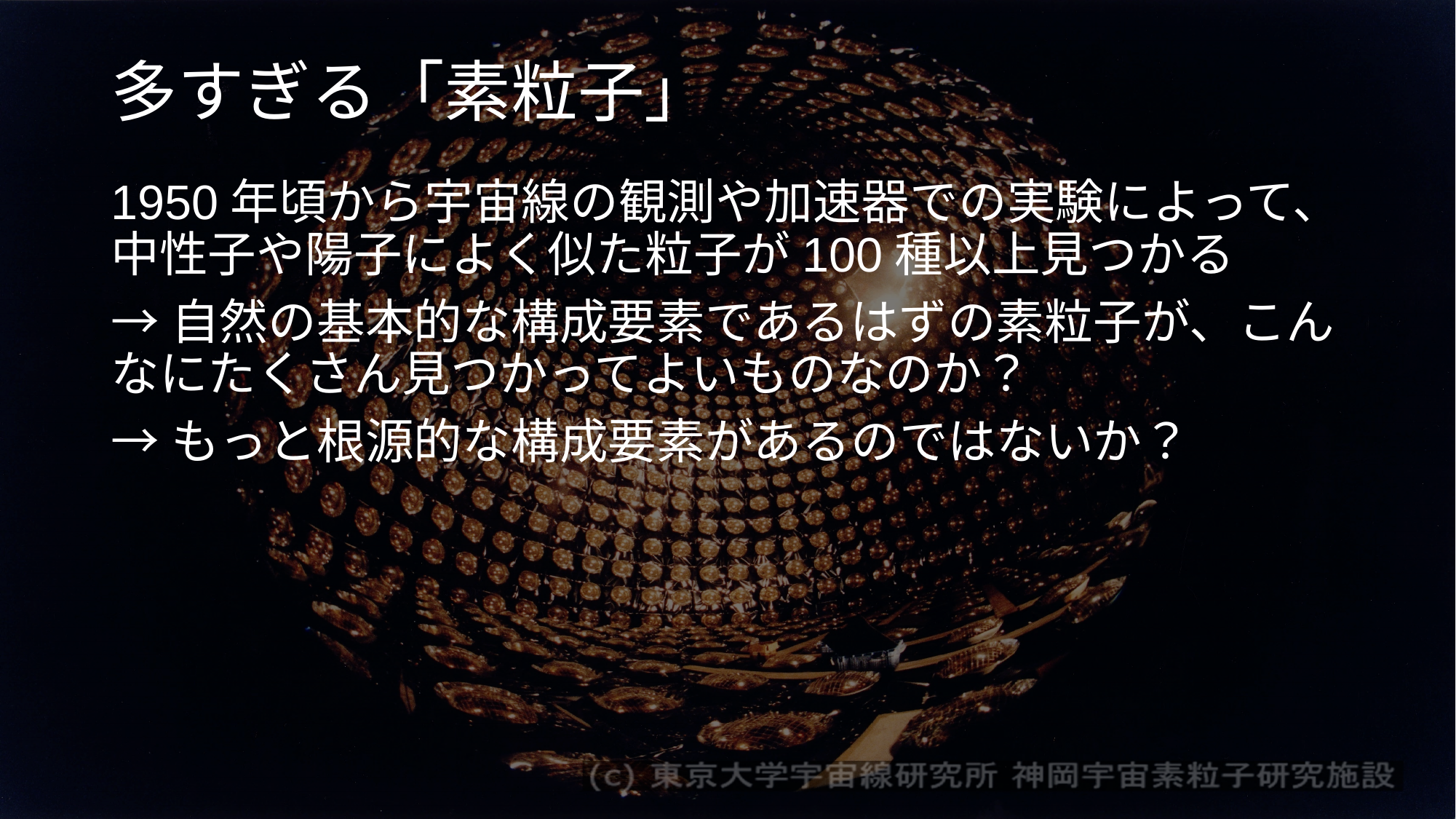

# 多すぎる「素粒子」
1950年頃から宇宙線の観測や加速器での実験によって、中性子や陽子によく似た粒子が100種以上見つかる
→自然の基本的な構成要素であるはずの素粒子が、こんなにたくさん見つかってよいものなのか？
→もっと根源的な構成要素があるのではないか？